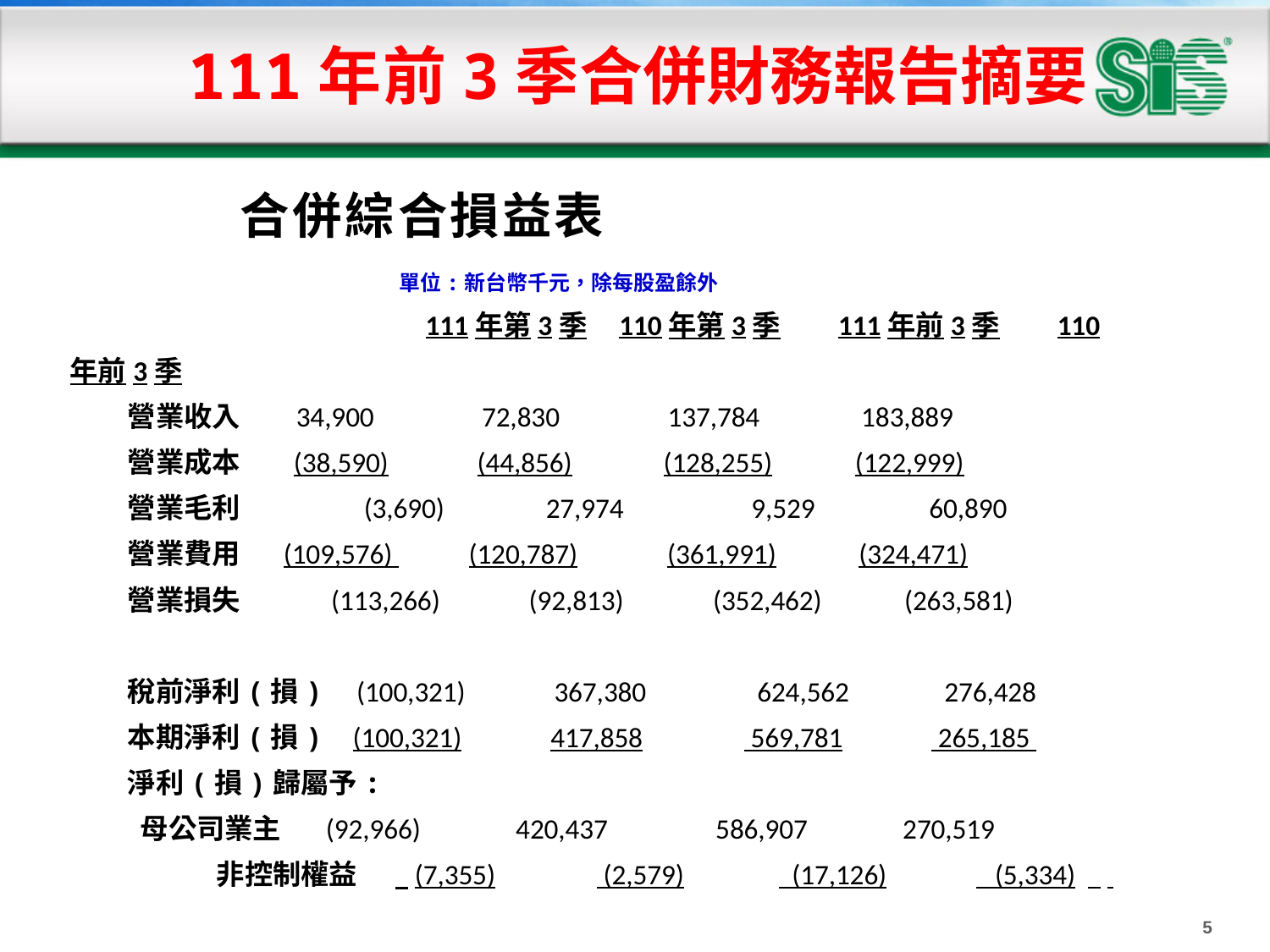

111年 前3季 合併財務報告摘要
                           合 併 綜 合 損 益 表
                                                                         單位:新台幣千元，除每股盈餘外
                     111年第3季    110年第3季        111年前3季        110年前3季
        營業收入        34,900                 72,830                  137,784                183,889
        營業成本        (38,590)              (44,856)               (128,255)             (122,999)
        營業毛利                   (3,690)                27,974                     9,529                  60,890
        營業費用       (109,576)            (120,787)              (361,991)             (324,471)
        營業損失              (113,266)              (92,813)               (352,462)             (263,581)
        稅前淨利(損)  (100,321)              367,380                  624,562               276,428
        本期淨利(損)     (100,321)              417,858                 569,781               265,185
        淨利(損)歸屬予:
          母公司業主      (92,966)               420,437                 586,907               270,519
                      非控制權益        (7,355)                 (2,579)                 (17,126)                 (5,334)
                      (100,321)               417,858                569,781                265,185
        每股盈餘 (元)         (0.12)                       0.56                          0.78                      0.36

5